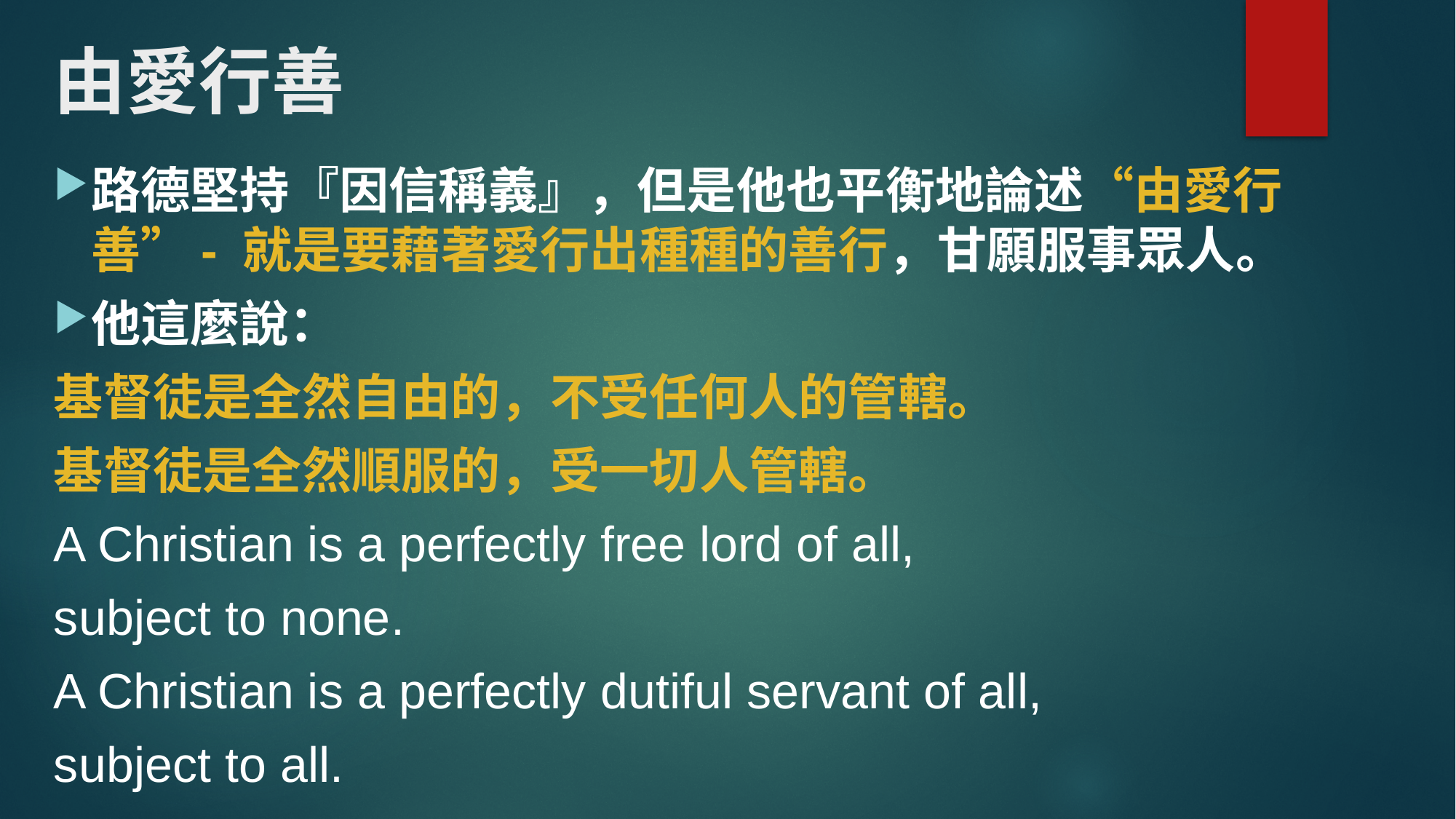

# 由愛行善
路德堅持『因信稱義』，但是他也平衡地論述“由愛行善”- 就是要藉著愛行出種種的善行，甘願服事眾人。
他這麼說：
基督徒是全然自由的，不受任何人的管轄。
基督徒是全然順服的，受一切人管轄。
A Christian is a perfectly free lord of all,
subject to none.
A Christian is a perfectly dutiful servant of all,
subject to all.